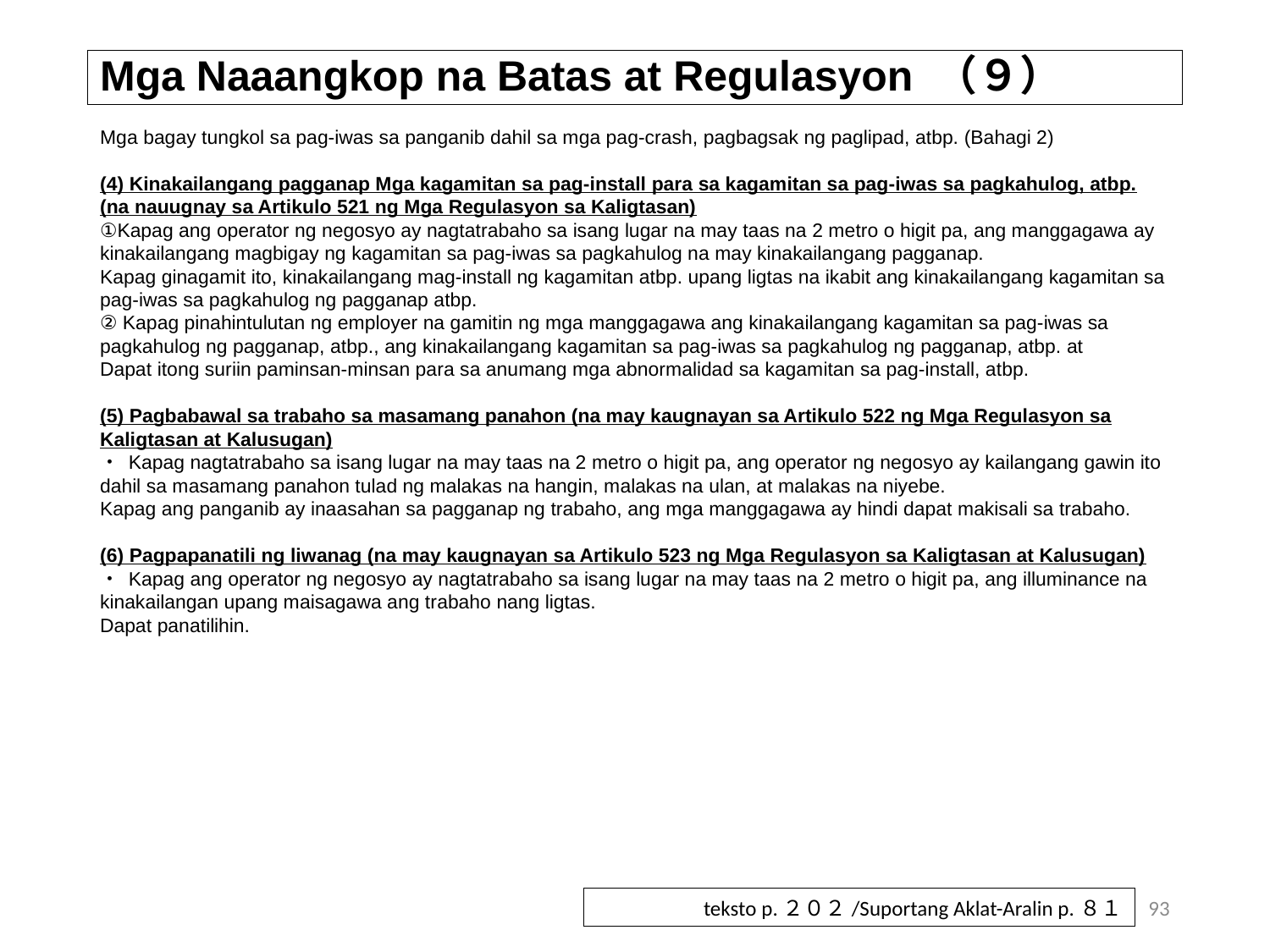

# Mga Naaangkop na Batas at Regulasyon （９）
Mga bagay tungkol sa pag-iwas sa panganib dahil sa mga pag-crash, pagbagsak ng paglipad, atbp. (Bahagi 2)

(4) Kinakailangang pagganap Mga kagamitan sa pag-install para sa kagamitan sa pag-iwas sa pagkahulog, atbp. (na nauugnay sa Artikulo 521 ng Mga Regulasyon sa Kaligtasan)
①Kapag ang operator ng negosyo ay nagtatrabaho sa isang lugar na may taas na 2 metro o higit pa, ang manggagawa ay kinakailangang magbigay ng kagamitan sa pag-iwas sa pagkahulog na may kinakailangang pagganap.
Kapag ginagamit ito, kinakailangang mag-install ng kagamitan atbp. upang ligtas na ikabit ang kinakailangang kagamitan sa pag-iwas sa pagkahulog ng pagganap atbp.
② Kapag pinahintulutan ng employer na gamitin ng mga manggagawa ang kinakailangang kagamitan sa pag-iwas sa pagkahulog ng pagganap, atbp., ang kinakailangang kagamitan sa pag-iwas sa pagkahulog ng pagganap, atbp. at
Dapat itong suriin paminsan-minsan para sa anumang mga abnormalidad sa kagamitan sa pag-install, atbp.

(5) Pagbabawal sa trabaho sa masamang panahon (na may kaugnayan sa Artikulo 522 ng Mga Regulasyon sa Kaligtasan at Kalusugan)
・ Kapag nagtatrabaho sa isang lugar na may taas na 2 metro o higit pa, ang operator ng negosyo ay kailangang gawin ito dahil sa masamang panahon tulad ng malakas na hangin, malakas na ulan, at malakas na niyebe.
Kapag ang panganib ay inaasahan sa pagganap ng trabaho, ang mga manggagawa ay hindi dapat makisali sa trabaho.

(6) Pagpapanatili ng liwanag (na may kaugnayan sa Artikulo 523 ng Mga Regulasyon sa Kaligtasan at Kalusugan)
・ Kapag ang operator ng negosyo ay nagtatrabaho sa isang lugar na may taas na 2 metro o higit pa, ang illuminance na kinakailangan upang maisagawa ang trabaho nang ligtas.
Dapat panatilihin.
93
teksto p.２０２/Suportang Aklat-Aralin p.８１